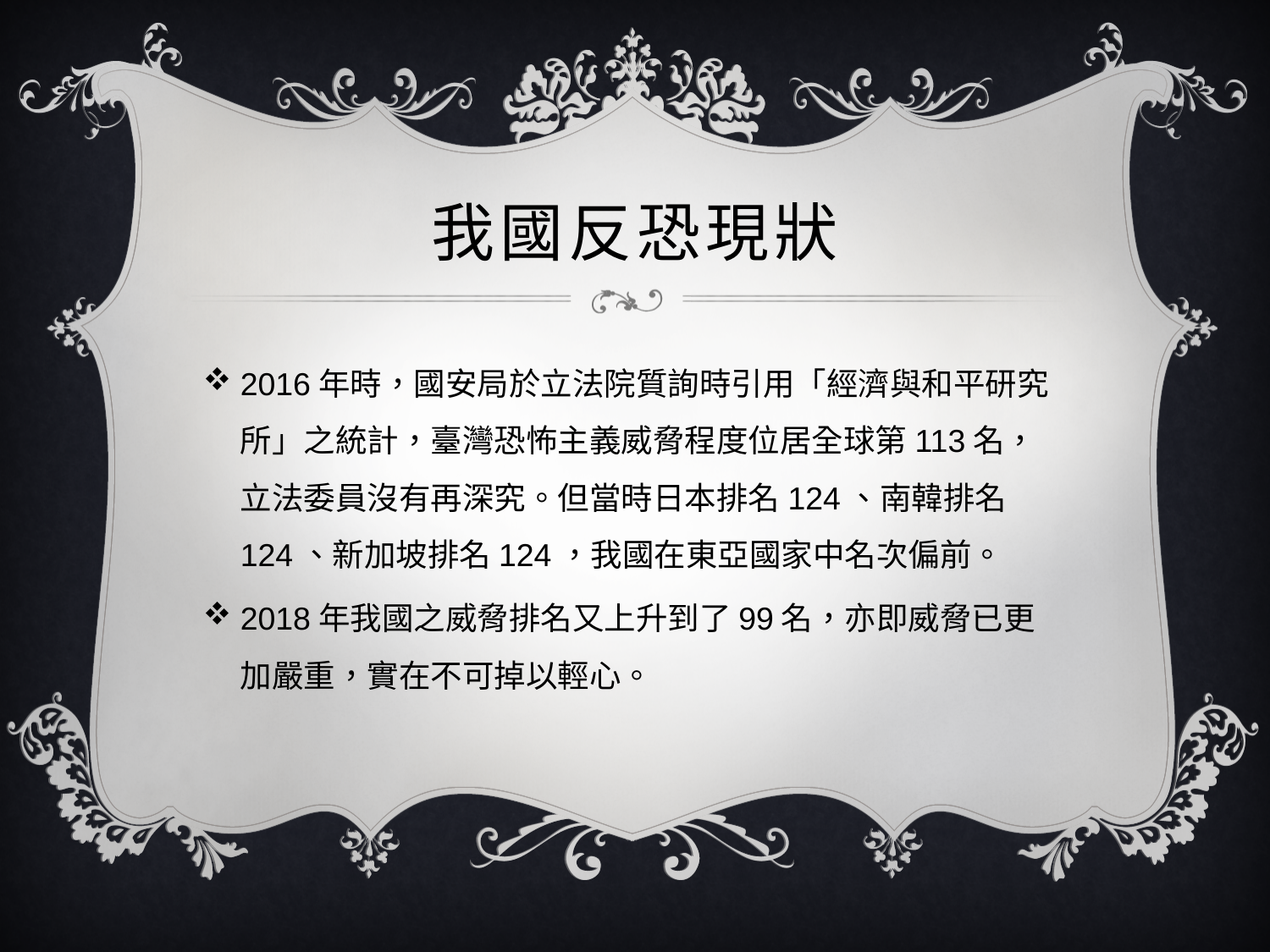

我國反恐現狀
2016年時，國安局於立法院質詢時引用「經濟與和平研究所」之統計，臺灣恐怖主義威脅程度位居全球第113名，立法委員沒有再深究。但當時日本排名124、南韓排名124、新加坡排名124，我國在東亞國家中名次偏前。
2018年我國之威脅排名又上升到了99名，亦即威脅已更加嚴重，實在不可掉以輕心。